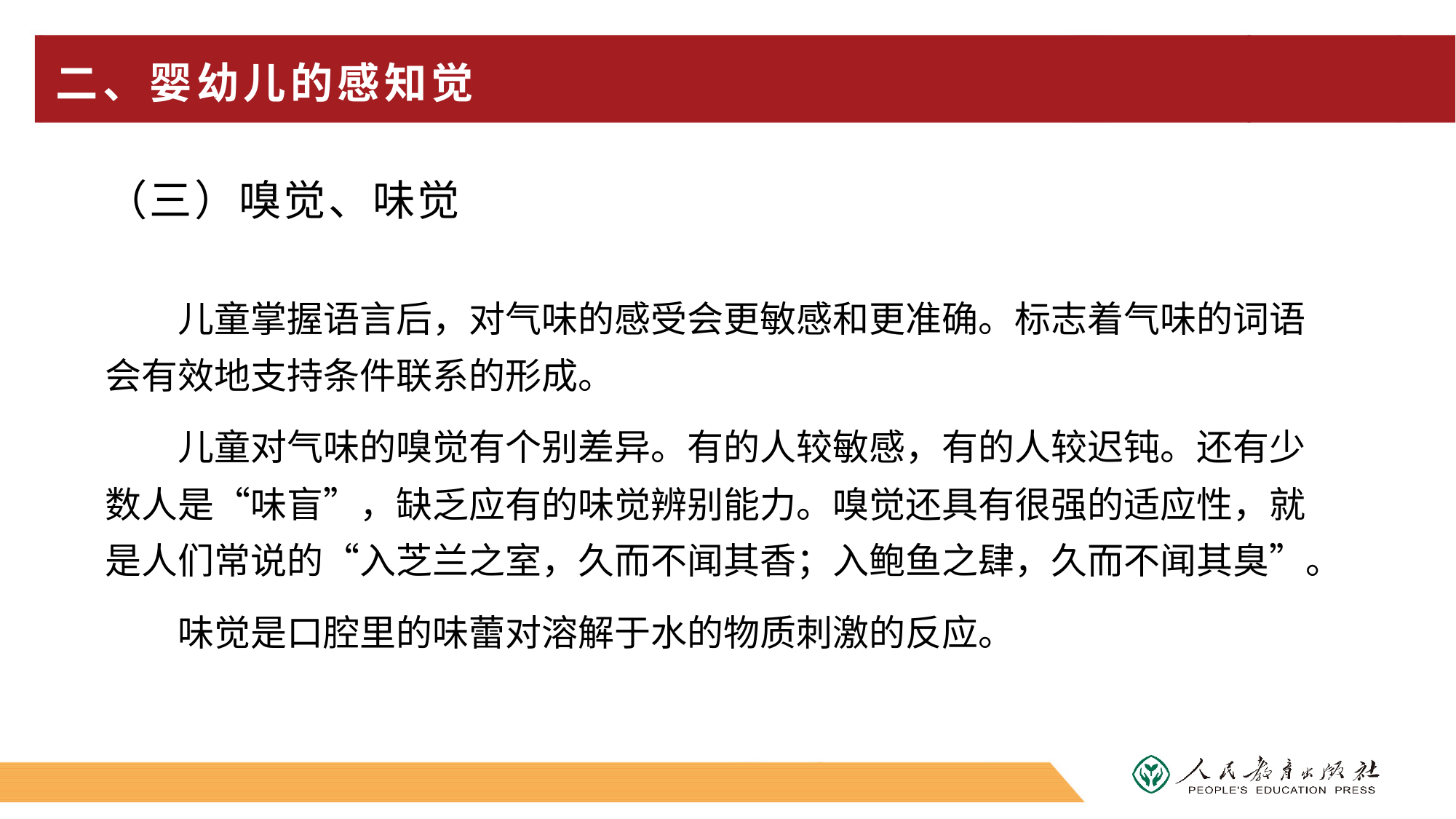

# 二、婴幼儿的感知觉
（三）嗅觉、味觉
儿童掌握语言后，对气味的感受会更敏感和更准确。标志着气味的词语会有效地支持条件联系的形成。
儿童对气味的嗅觉有个别差异。有的人较敏感，有的人较迟钝。还有少数人是“味盲”，缺乏应有的味觉辨别能力。嗅觉还具有很强的适应性，就是人们常说的“入芝兰之室，久而不闻其香；入鲍鱼之肆，久而不闻其臭”。
味觉是口腔里的味蕾对溶解于水的物质刺激的反应。